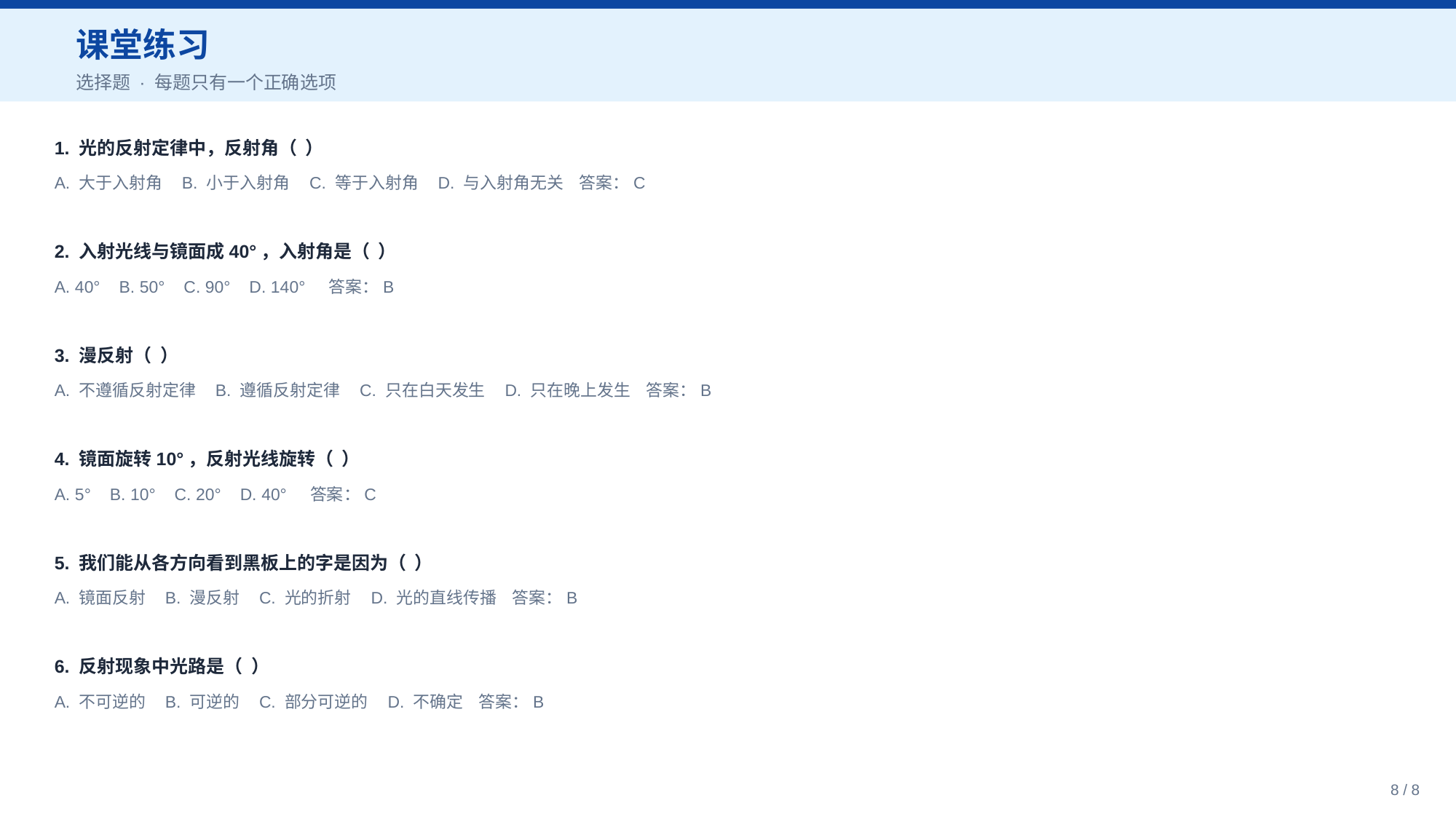

课堂练习
选择题 · 每题只有一个正确选项
1. 光的反射定律中，反射角（  ）
A. 大于入射角    B. 小于入射角    C. 等于入射角    D. 与入射角无关    答案：C
2. 入射光线与镜面成40°，入射角是（  ）
A. 40°    B. 50°    C. 90°    D. 140°    答案：B
3. 漫反射（  ）
A. 不遵循反射定律    B. 遵循反射定律    C. 只在白天发生    D. 只在晚上发生    答案：B
4. 镜面旋转10°，反射光线旋转（  ）
A. 5°    B. 10°    C. 20°    D. 40°    答案：C
5. 我们能从各方向看到黑板上的字是因为（  ）
A. 镜面反射    B. 漫反射    C. 光的折射    D. 光的直线传播    答案：B
6. 反射现象中光路是（  ）
A. 不可逆的    B. 可逆的    C. 部分可逆的    D. 不确定    答案：B
8 / 8